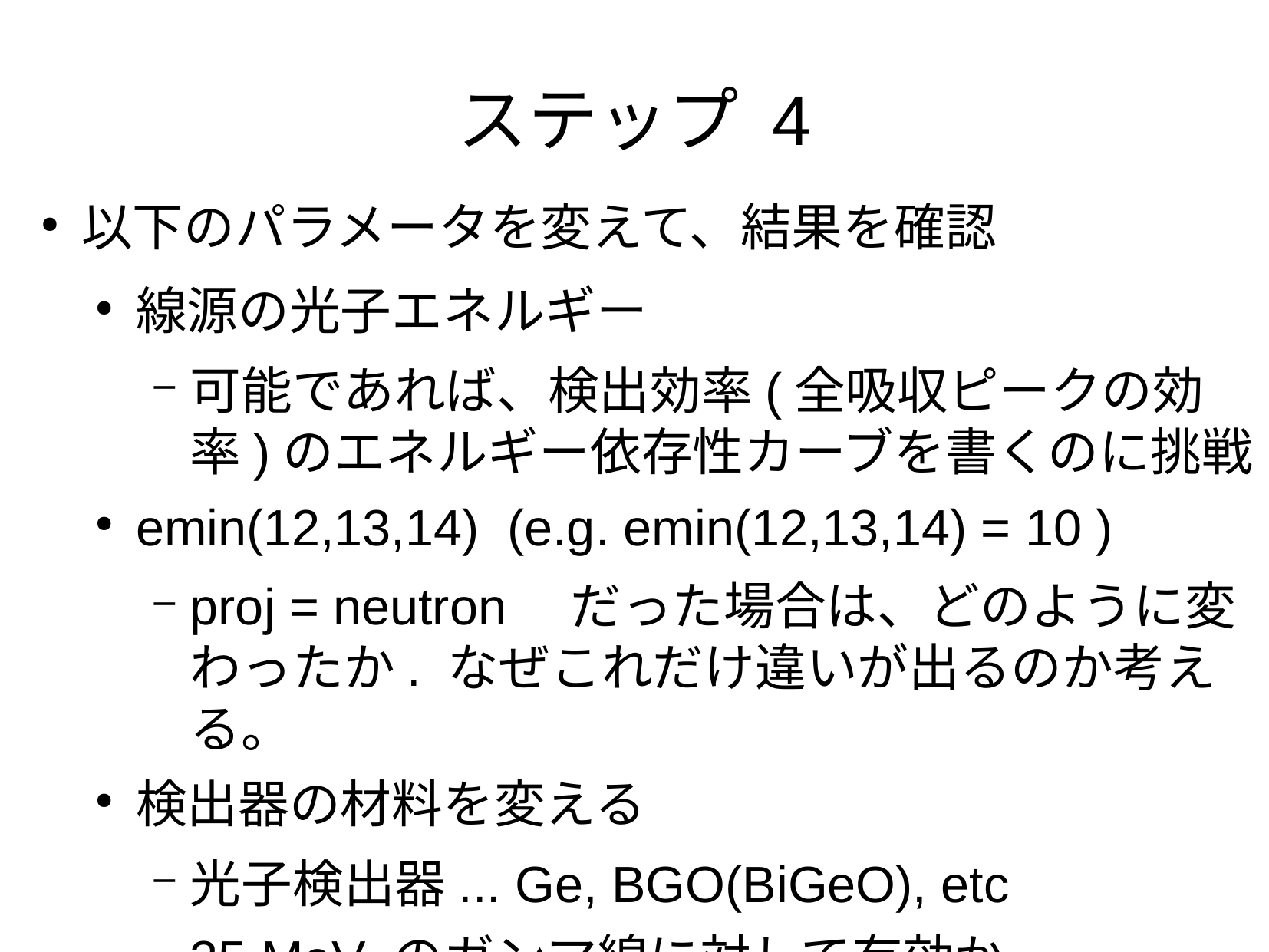

ステップ 4
以下のパラメータを変えて、結果を確認
線源の光子エネルギー
可能であれば、検出効率(全吸収ピークの効率)のエネルギー依存性カーブを書くのに挑戦
emin(12,13,14)  (e.g. emin(12,13,14) = 10 )
proj = neutron　だった場合は、どのように変わったか. なぜこれだけ違いが出るのか考える。
検出器の材料を変える
光子検出器... Ge, BGO(BiGeO), etc
35 MeV のガンマ線に対して有効か